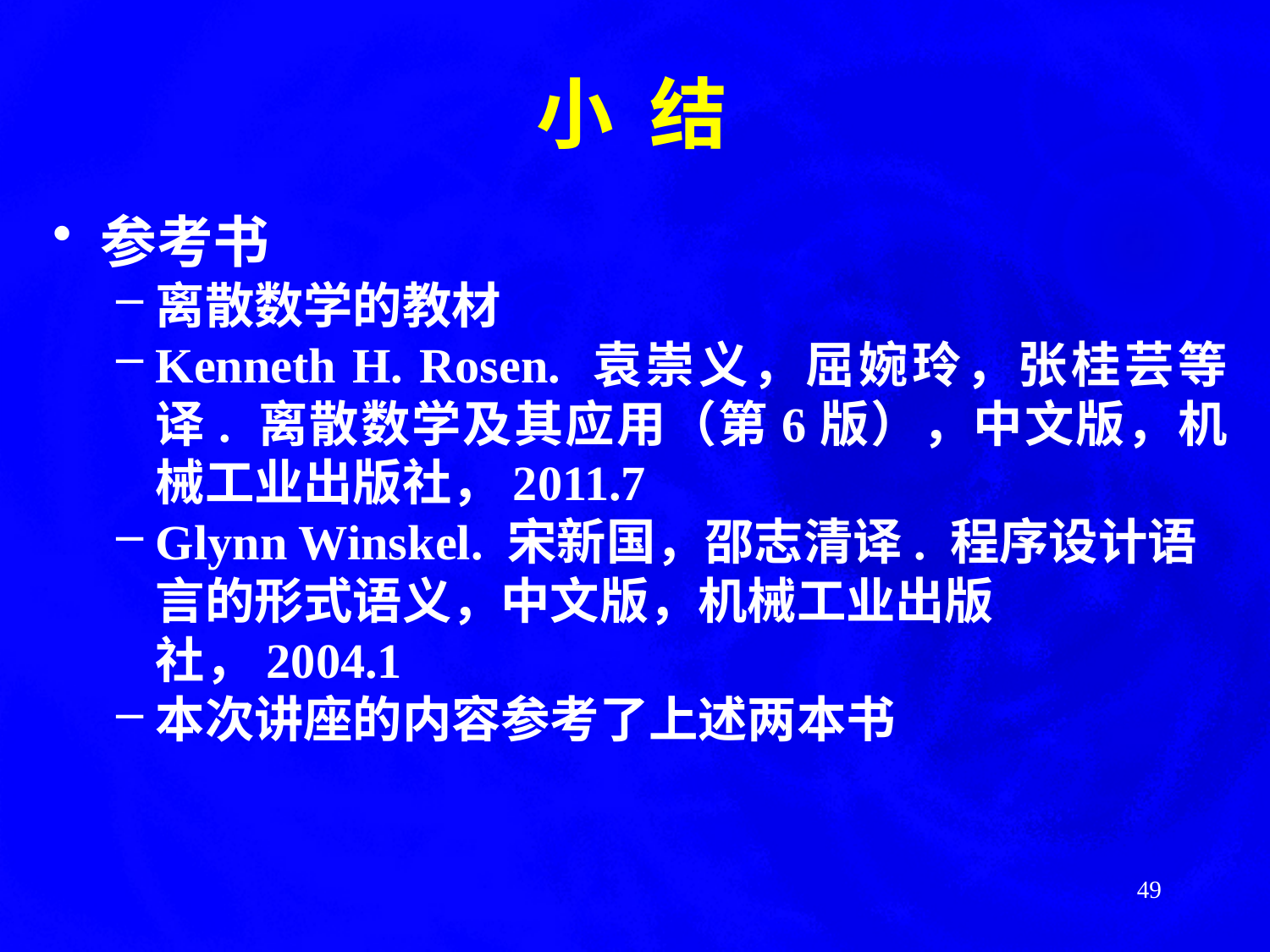

小  结
参考书
离散数学的教材
Kenneth H. Rosen. 袁崇义，屈婉玲，张桂芸等译. 离散数学及其应用（第6版），中文版，机械工业出版社，2011.7
Glynn Winskel. 宋新国，邵志清译. 程序设计语言的形式语义，中文版，机械工业出版社，2004.1
本次讲座的内容参考了上述两本书
49